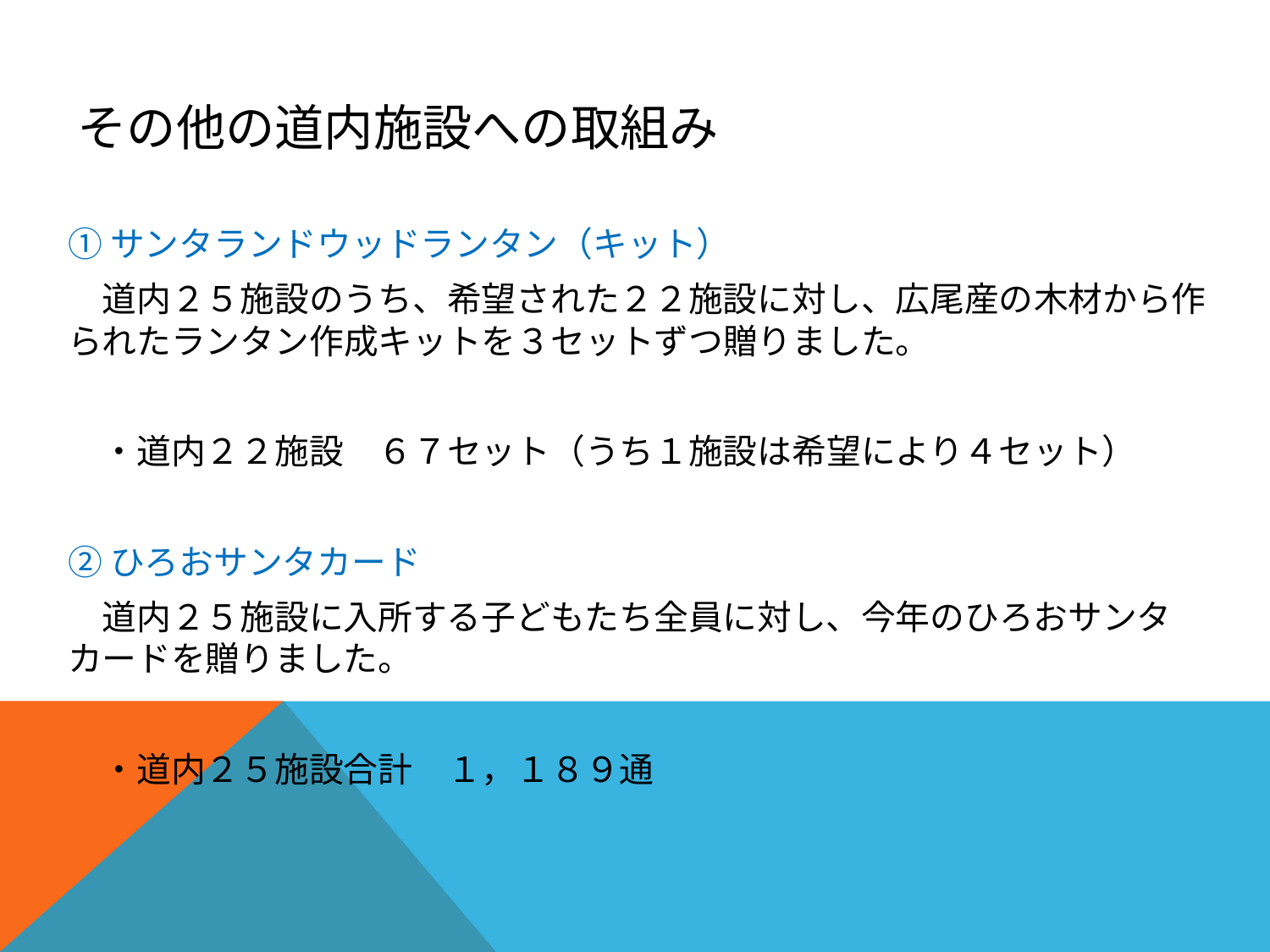

# その他の道内施設への取組み
①サンタランドウッドランタン（キット）
　道内２５施設のうち、希望された２２施設に対し、広尾産の木材から作られたランタン作成キットを３セットずつ贈りました。

　・道内２２施設　６７セット（うち１施設は希望により４セット）

②ひろおサンタカード
　道内２５施設に入所する子どもたち全員に対し、今年のひろおサンタカードを贈りました。

　・道内２５施設合計　１，１８９通